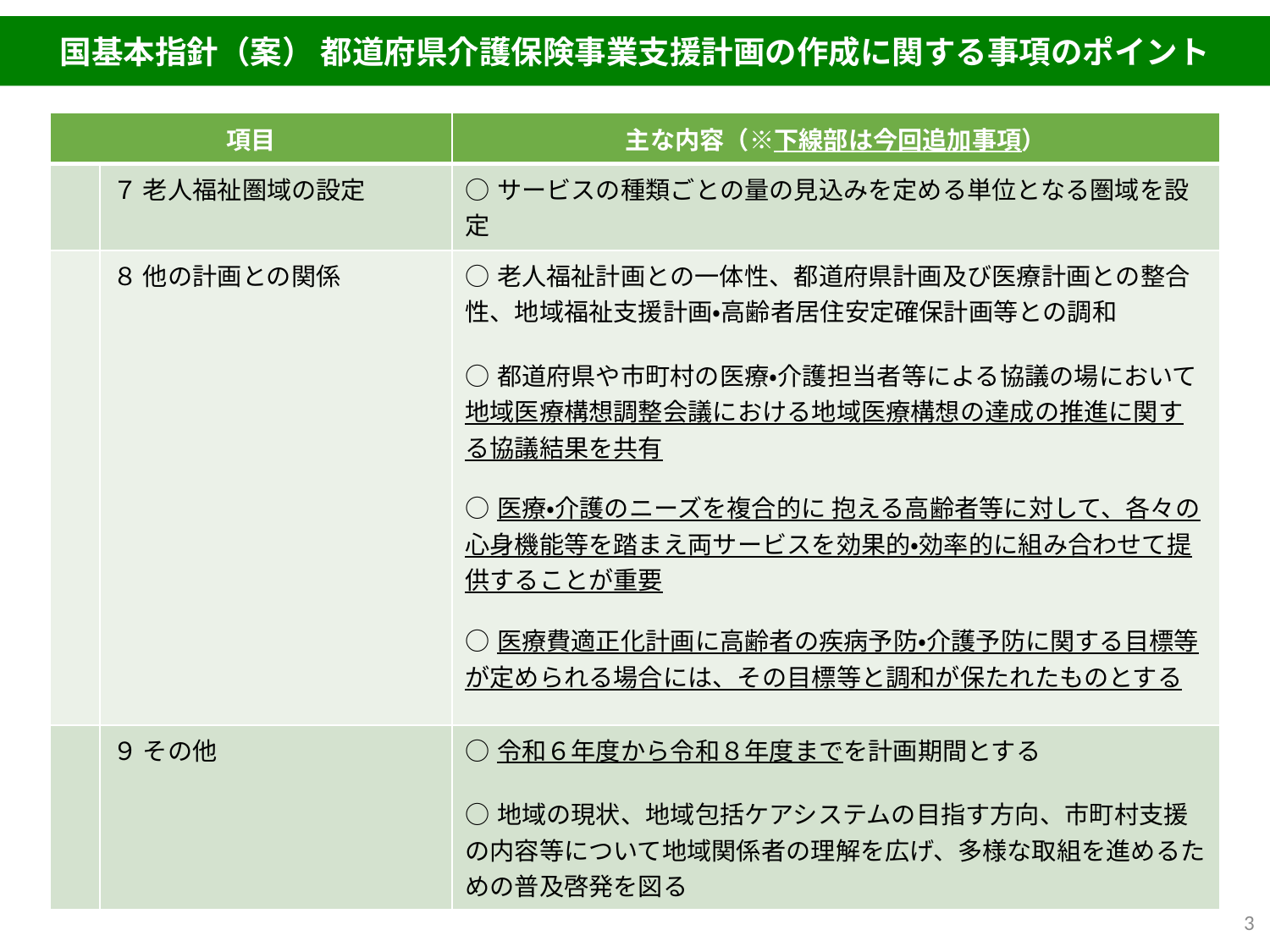

国基本指針（案） 都道府県介護保険事業支援計画の作成に関する事項のポイント
| 項目 |  | 主な内容（※下線部は今回追加事項） |
| --- | --- | --- |
|  | ７ 老人福祉圏域の設定 | ○サービスの種類ごとの量の見込みを定める単位となる圏域を設定 |
|  | ８ 他の計画との関係 | ○老人福祉計画との一体性、都道府県計画及び医療計画との整合性、地域福祉支援計画・高齢者居住安定確保計画等との調和 ○都道府県や市町村の医療・介護担当者等による協議の場において地域医療構想調整会議における地域医療構想の達成の推進に関する協議結果を共有 ○医療・介護のニーズを複合的に 抱える高齢者等に対して、各々の心身機能等を踏まえ両サービスを効果的・効率的に組み合わせて提供することが重要 ○医療費適正化計画に高齢者の疾病予防・介護予防に関する目標等が定められる場合には、その目標等と調和が保たれたものとする |
|  | ９ その他 | ○令和６年度から令和８年度までを計画期間とする ○地域の現状、地域包括ケアシステムの目指す方向、市町村支援の内容等について地域関係者の理解を広げ、多様な取組を進めるための普及啓発を図る |
3